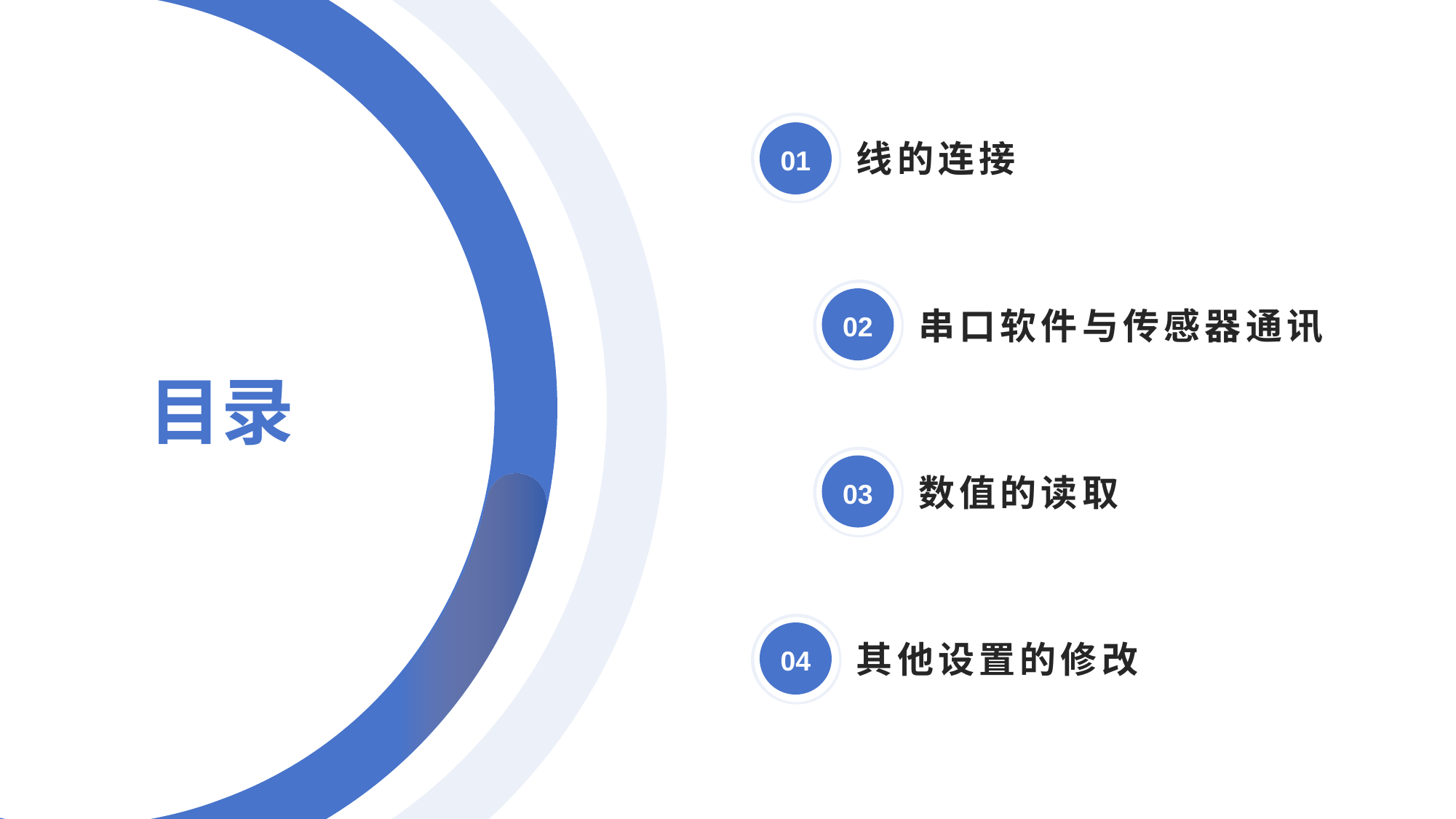

01
线的连接

02
串口软件与传感器通讯
# 目录

03
数值的读取

04
其他设置的修改